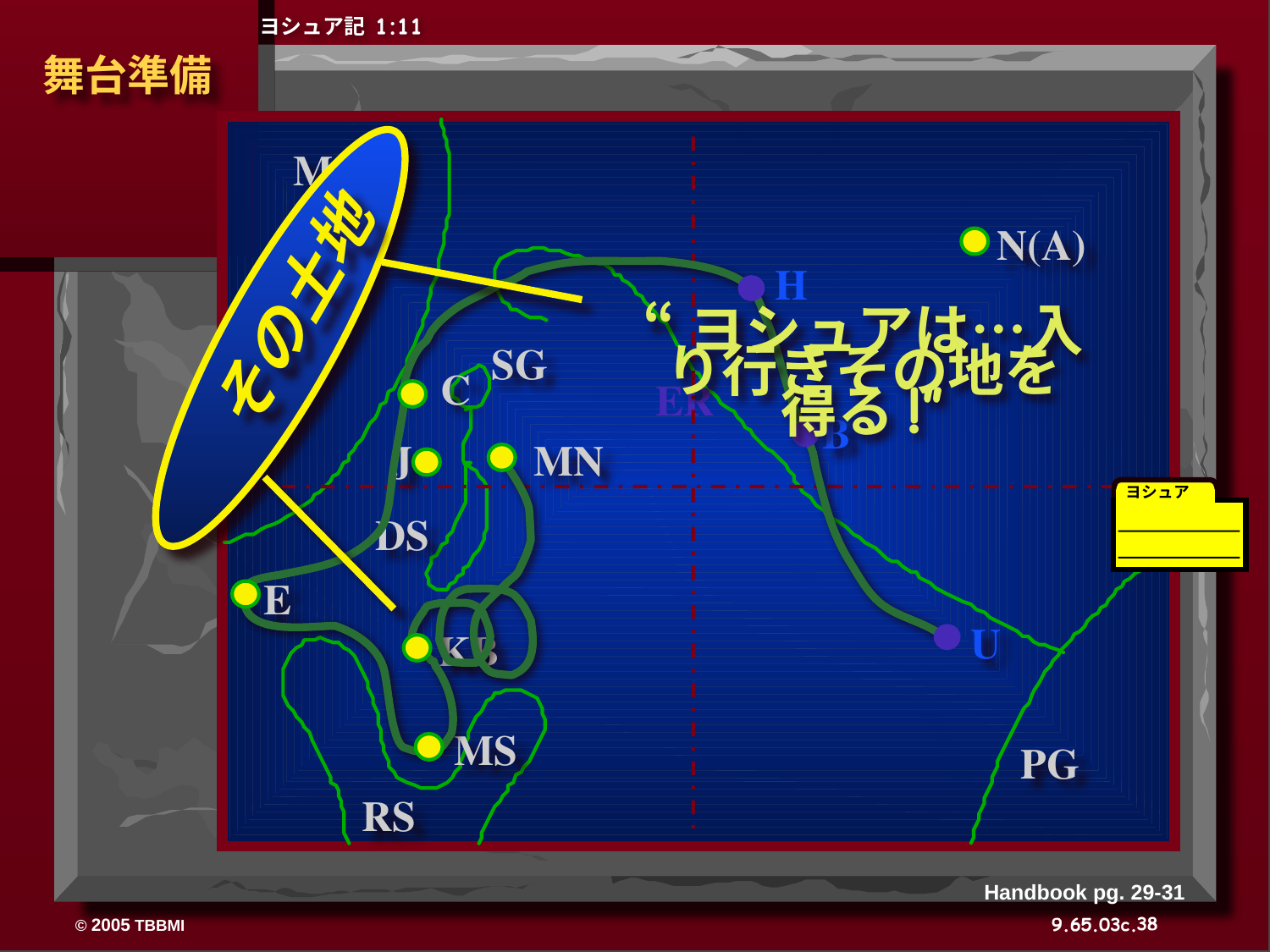

ヨシュア記 1:11

 舞台準備

その土地

MS

N(A)

H

“ヨシュアは…入り行きその地を得る!”
SG
C

ER

B

J
MN

ヨシュア

DS

E

U
KB

MS
PG

RS
Handbook pg. 29-31
38